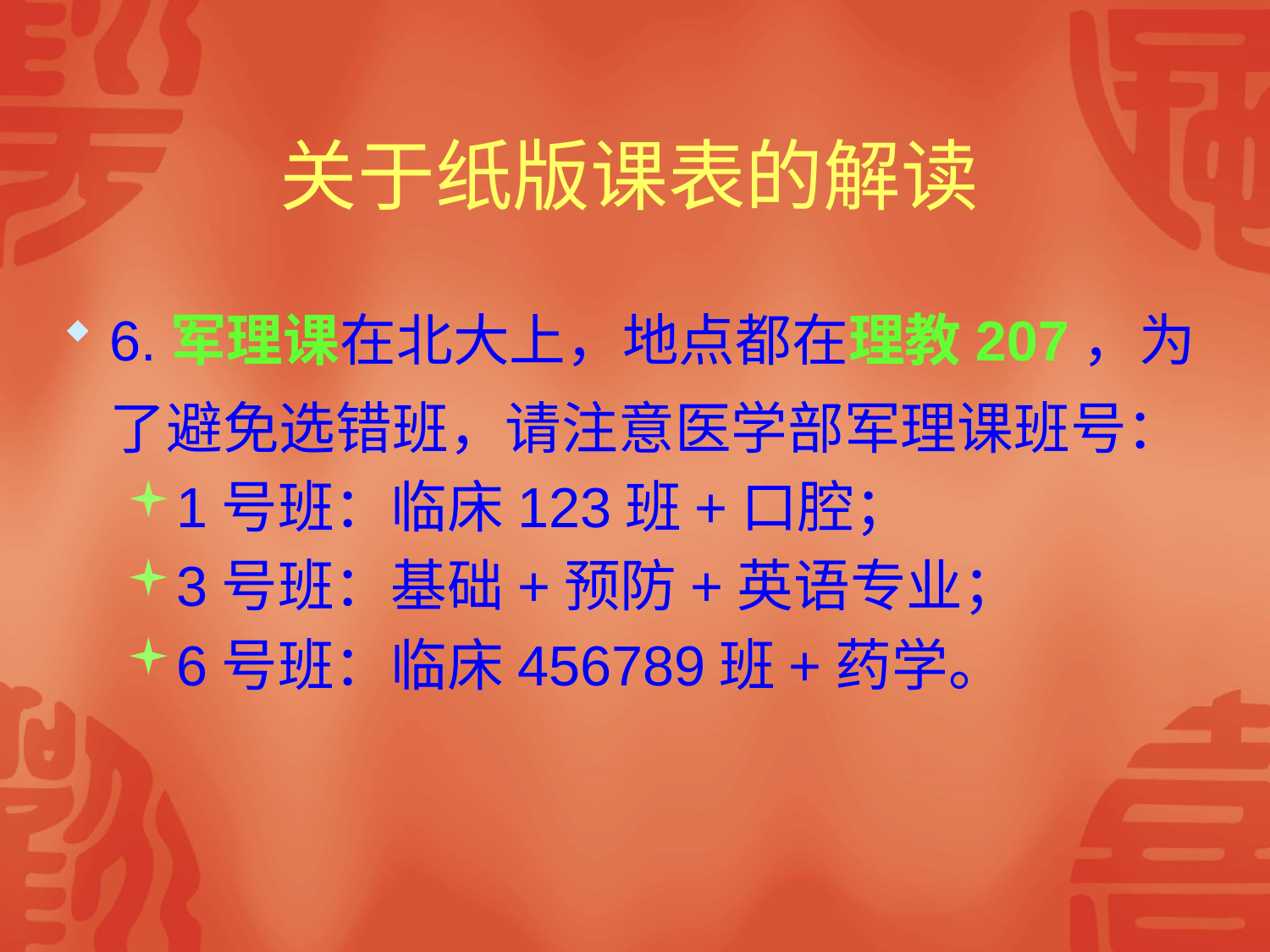

# 关于纸版课表的解读
6.军理课在北大上，地点都在理教207，为了避免选错班，请注意医学部军理课班号：
1号班：临床123班+口腔；
3号班：基础+预防+英语专业；
6号班：临床456789班+药学。